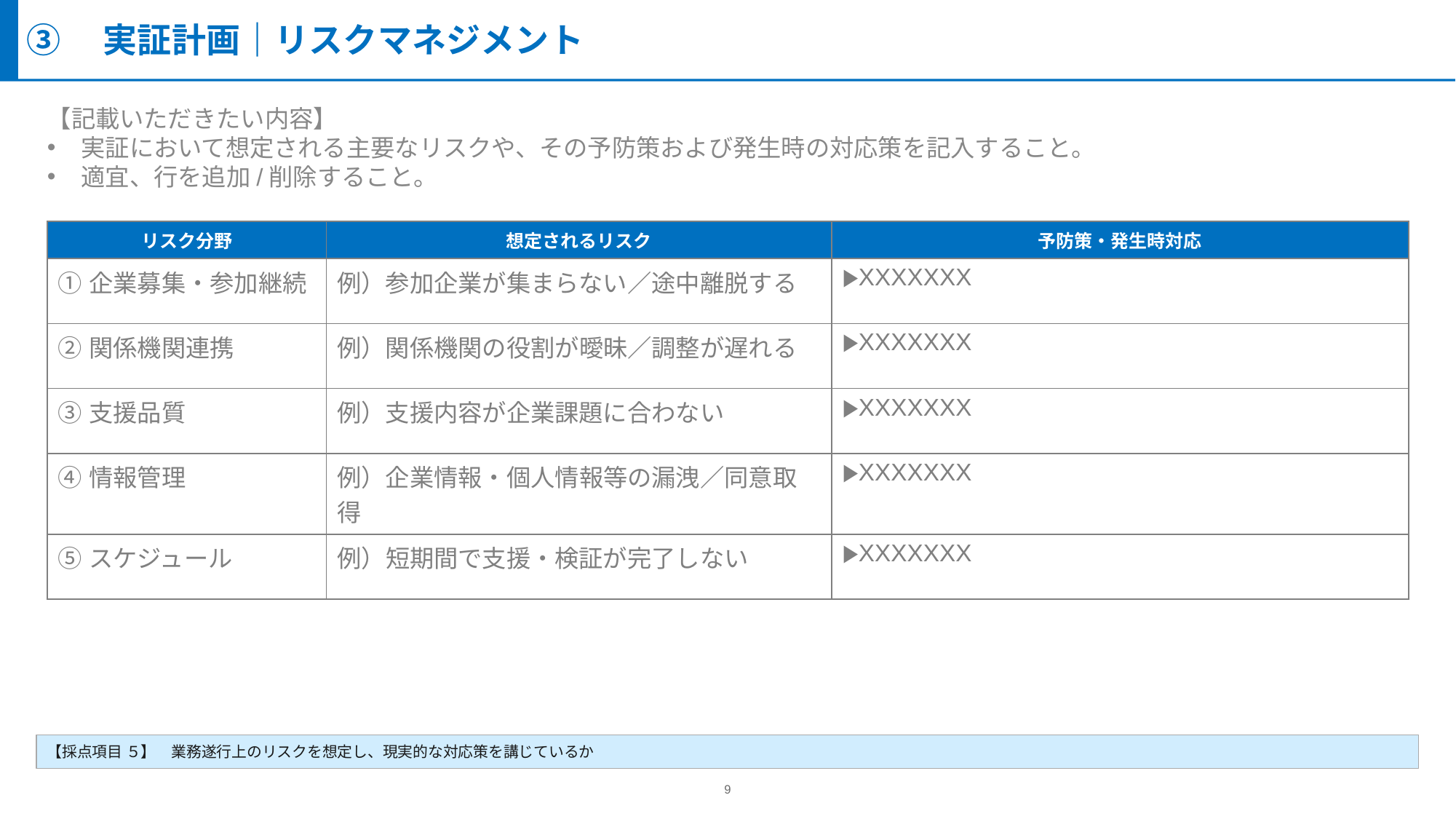

③　実証計画｜リスクマネジメント

【記載いただきたい内容】
実証において想定される主要なリスクや、その予防策および発生時の対応策を記入すること。
適宜、行を追加/削除すること。

| リスク分野 | 想定されるリスク | 予防策・発生時対応 |
| --- | --- | --- |
| ①企業募集・参加継続 | 例）参加企業が集まらない／途中離脱する | ▶XXXXXXX |
| ②関係機関連携 | 例）関係機関の役割が曖昧／調整が遅れる | ▶XXXXXXX |
| ③支援品質 | 例）支援内容が企業課題に合わない | ▶XXXXXXX |
| ④情報管理 | 例）企業情報・個人情報等の漏洩／同意取得 | ▶XXXXXXX |
| ⑤スケジュール | 例）短期間で支援・検証が完了しない | ▶XXXXXXX |
【採点項目 ５】　業務遂行上のリスクを想定し、現実的な対応策を講じているか